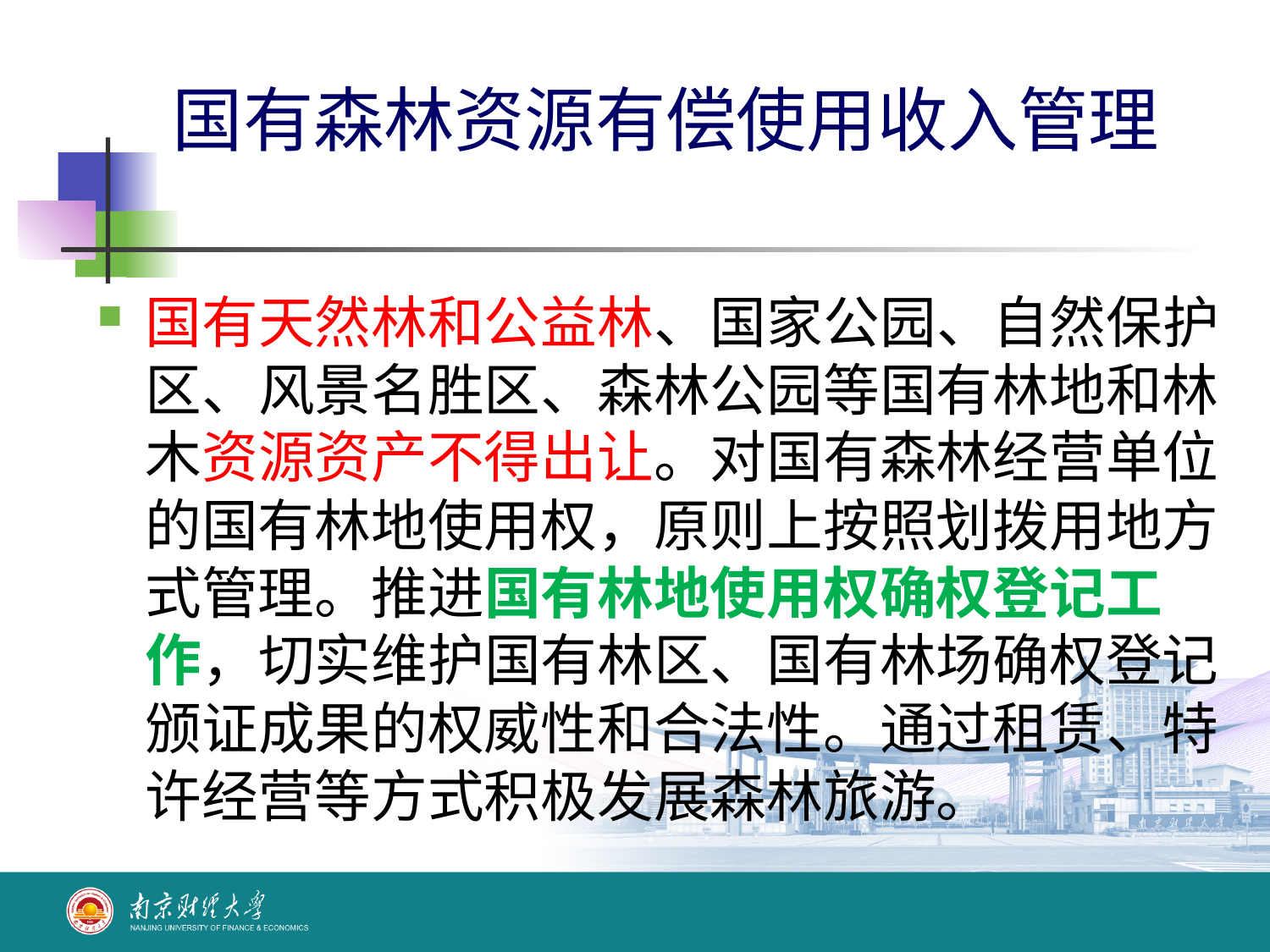

# 国有森林资源有偿使用收入管理
国有天然林和公益林、国家公园、自然保护区、风景名胜区、森林公园等国有林地和林木资源资产不得出让。对国有森林经营单位的国有林地使用权，原则上按照划拨用地方式管理。推进国有林地使用权确权登记工作，切实维护国有林区、国有林场确权登记颁证成果的权威性和合法性。通过租赁、特许经营等方式积极发展森林旅游。